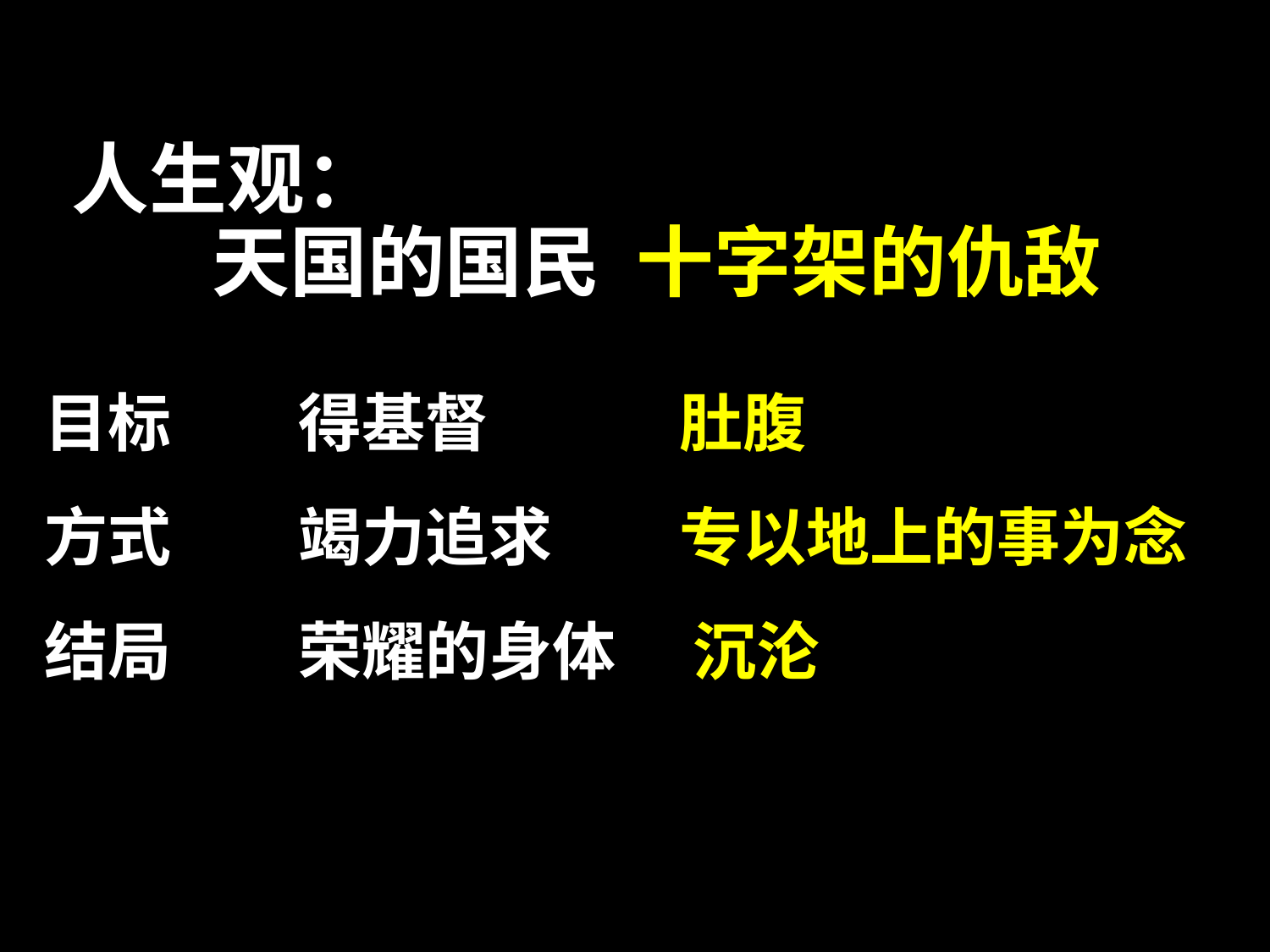

# 人生观： 天国的国民  十字架的仇敌
目标	得基督		肚腹
方式	竭力追求	专以地上的事为念
结局	荣耀的身体	 沉沦